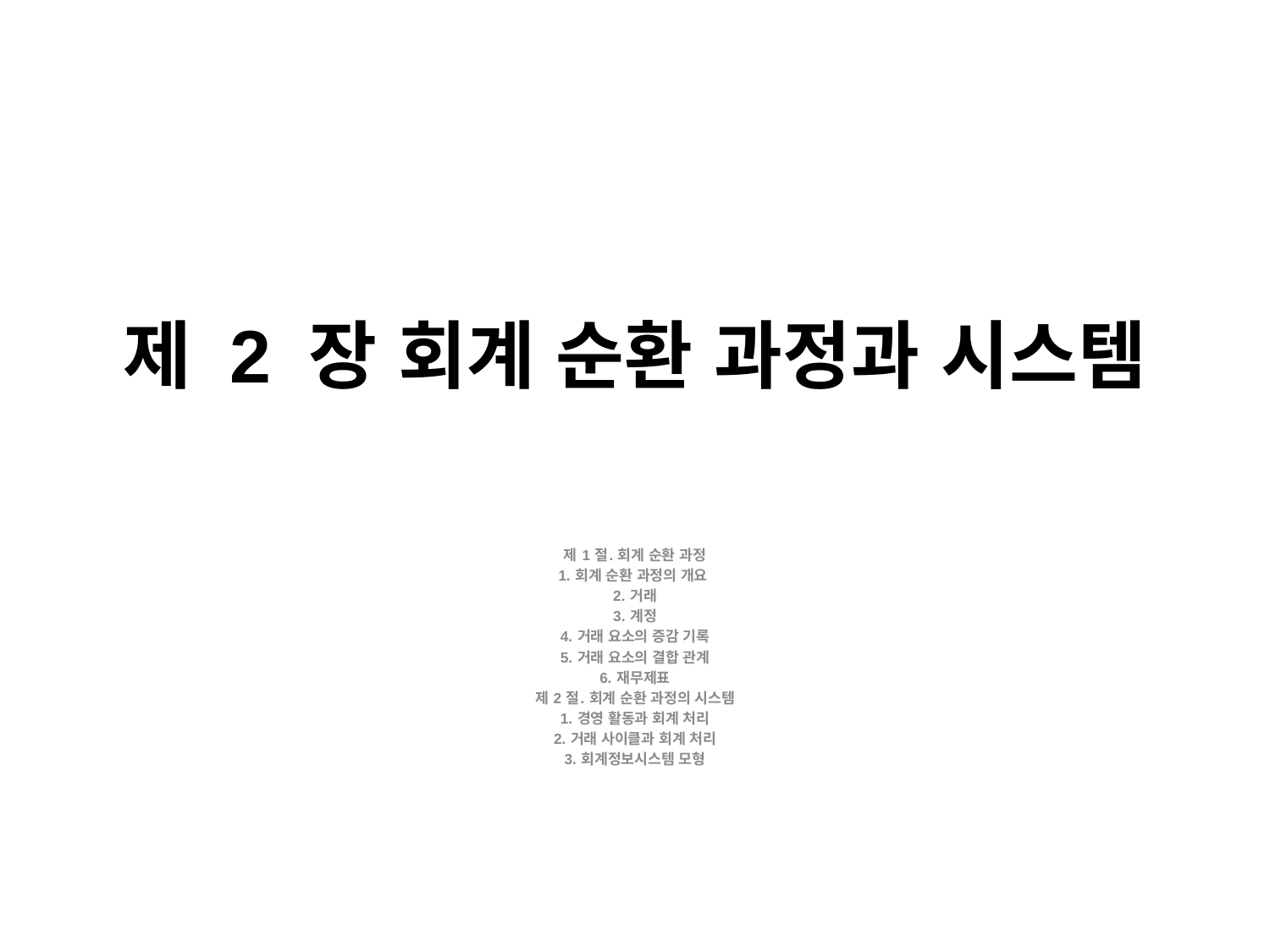

# 제 2 장 회계 순환 과정과 시스템
제 1 절. 회계 순환 과정
1. 회계 순환 과정의 개요
2. 거래
3. 계정
4. 거래 요소의 증감 기록
5. 거래 요소의 결합 관계
6. 재무제표
제 2 절. 회계 순환 과정의 시스템
1. 경영 활동과 회계 처리
2. 거래 사이클과 회계 처리
3. 회계정보시스템 모형